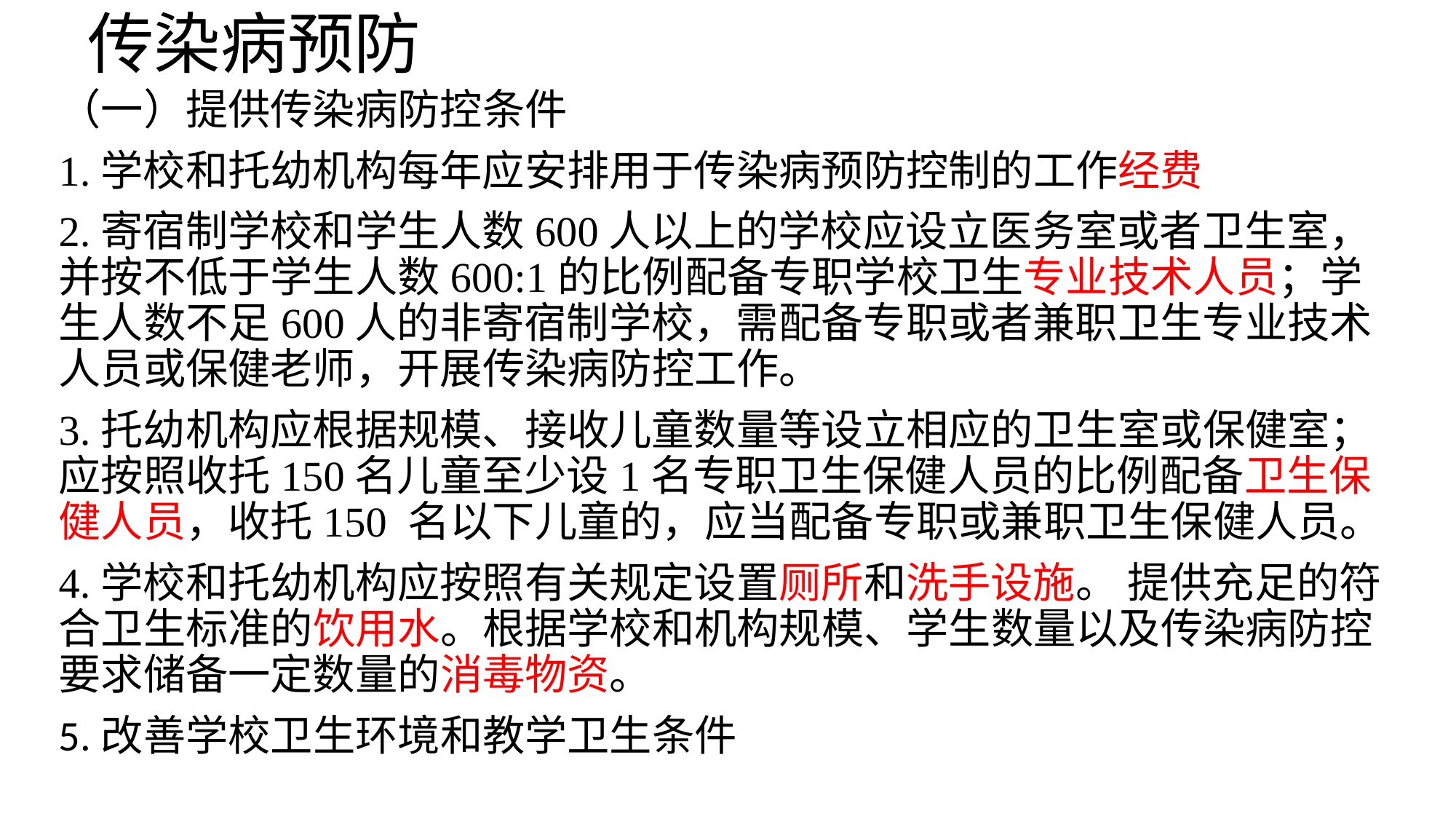

# 传染病预防
（一）提供传染病防控条件
1.学校和托幼机构每年应安排用于传染病预防控制的工作经费
2.寄宿制学校和学生人数600人以上的学校应设立医务室或者卫生室，并按不低于学生人数600:1的比例配备专职学校卫生专业技术人员；学生人数不足600人的非寄宿制学校，需配备专职或者兼职卫生专业技术人员或保健老师，开展传染病防控工作。
3.托幼机构应根据规模、接收儿童数量等设立相应的卫生室或保健室；应按照收托150名儿童至少设1名专职卫生保健人员的比例配备卫生保健人员，收托150 名以下儿童的，应当配备专职或兼职卫生保健人员。
4.学校和托幼机构应按照有关规定设置厕所和洗手设施。 提供充足的符合卫生标准的饮用水。根据学校和机构规模、学生数量以及传染病防控要求储备一定数量的消毒物资。
5.改善学校卫生环境和教学卫生条件